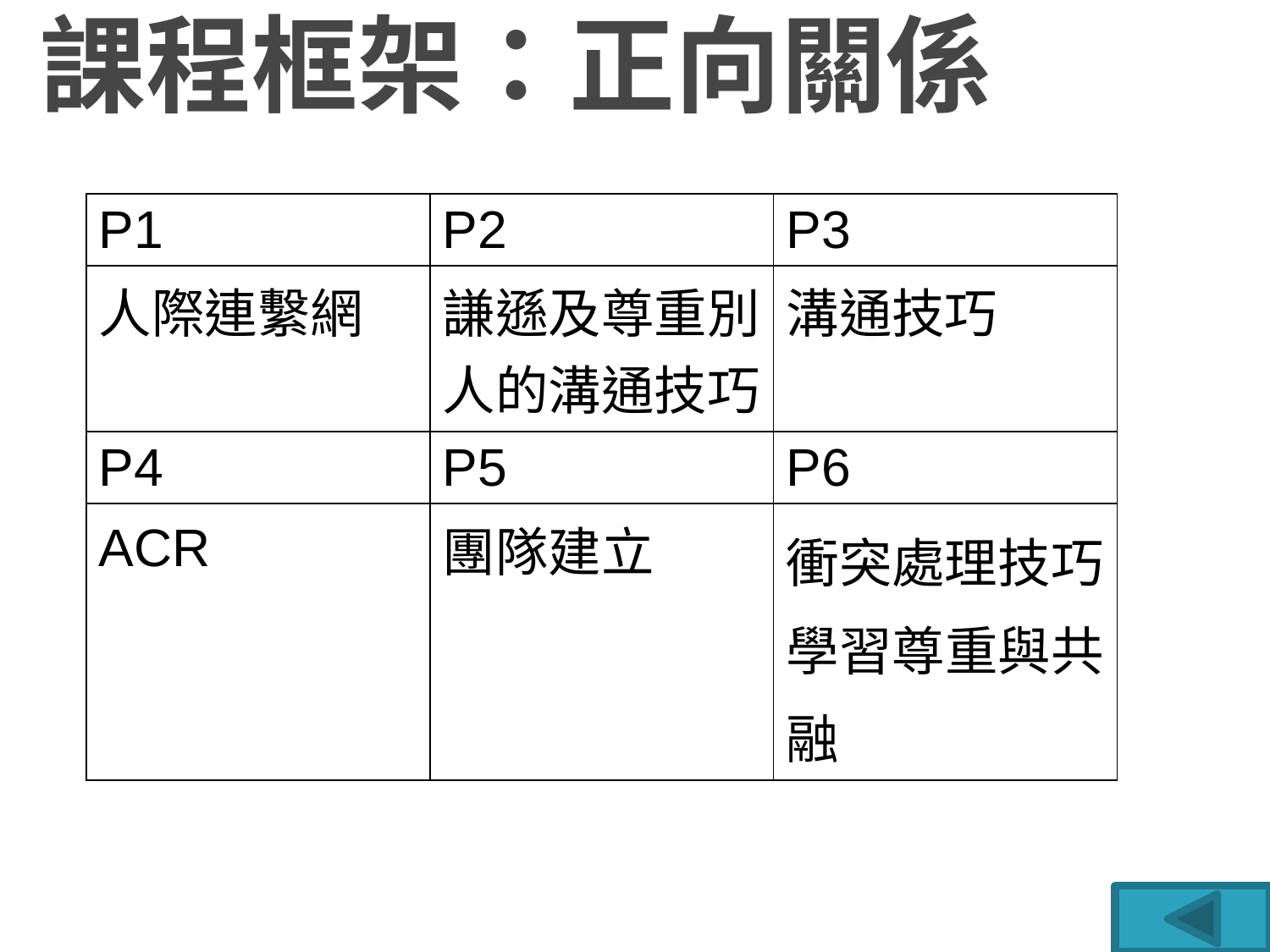

# 課程框架：正向關係
| P1 | P2 | P3 |
| --- | --- | --- |
| 人際連繫網 | 謙遜及尊重別人的溝通技巧 | 溝通技巧 |
| P4 | P5 | P6 |
| ACR | 團隊建立 | 衝突處理技巧 學習尊重與共融 |